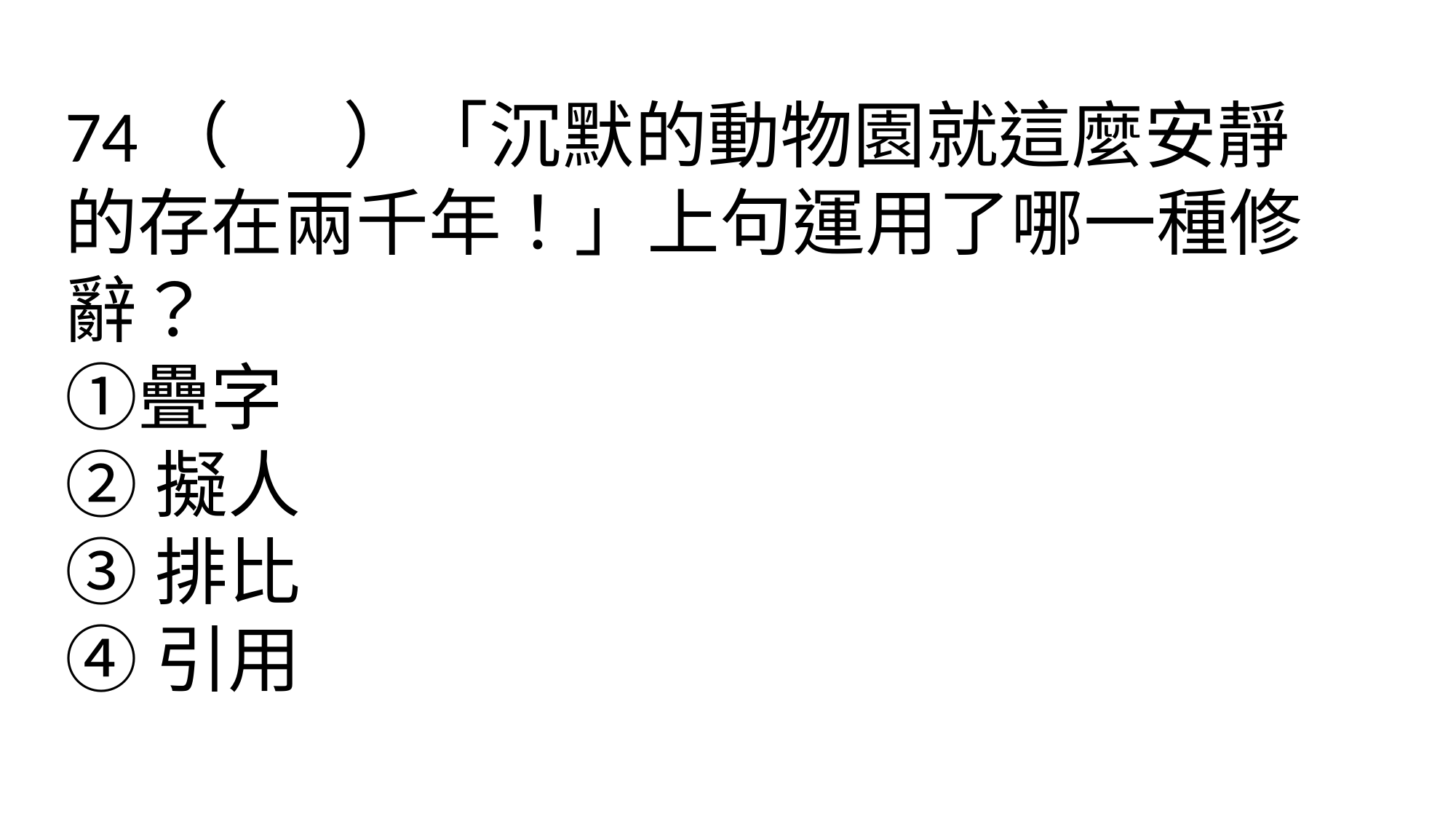

74（       ）「沉默的動物園就這麼安靜的存在兩千年！」上句運用了哪一種修辭？　
①疊字
②擬人
③排比
④引用